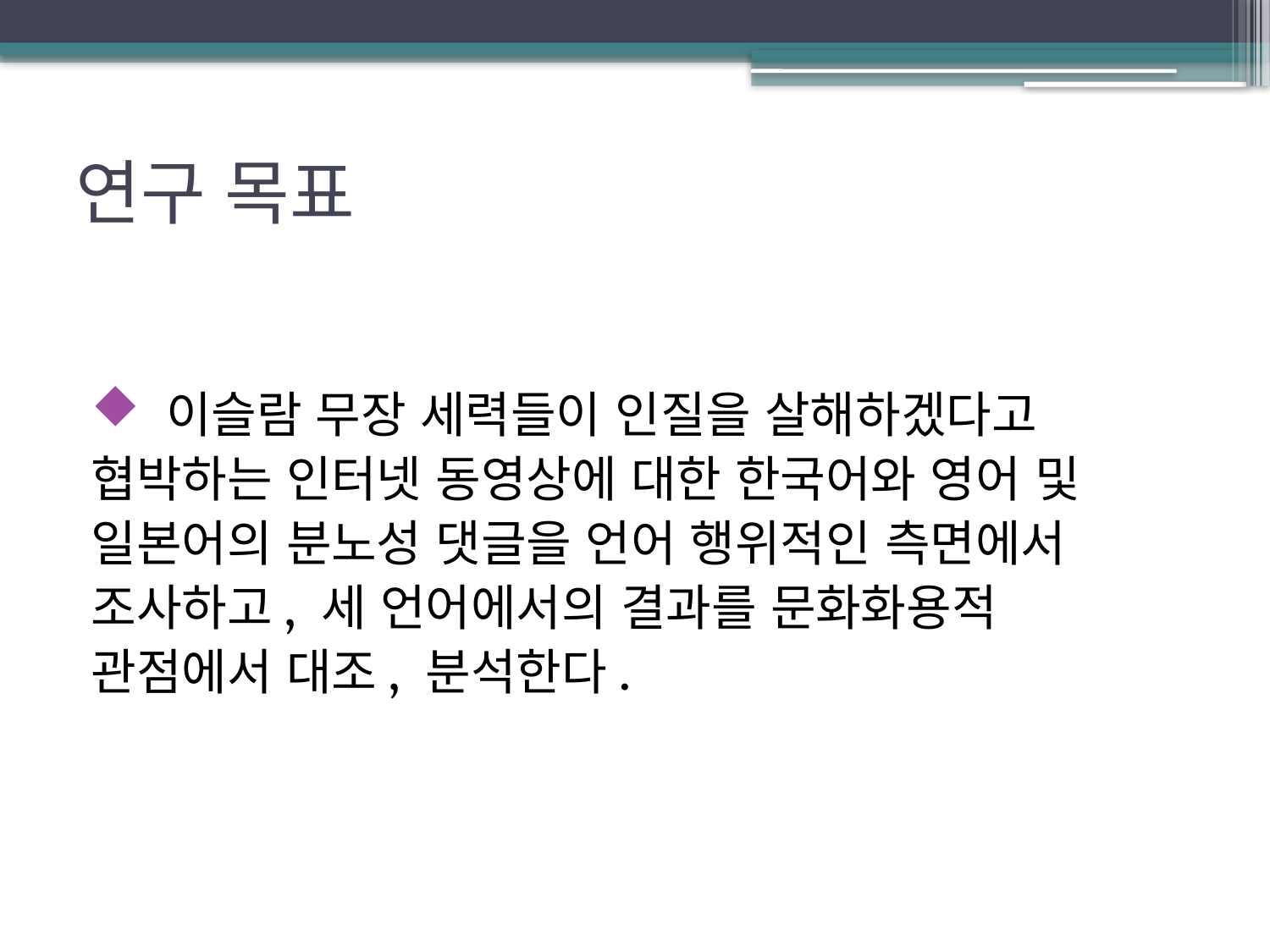

# 연구 목표

 이슬람 무장 세력들이 인질을 살해하겠다고
협박하는 인터넷 동영상에 대한 한국어와 영어 및
일본어의 분노성 댓글을 언어 행위적인 측면에서
조사하고, 세 언어에서의 결과를 문화화용적
관점에서 대조, 분석한다.